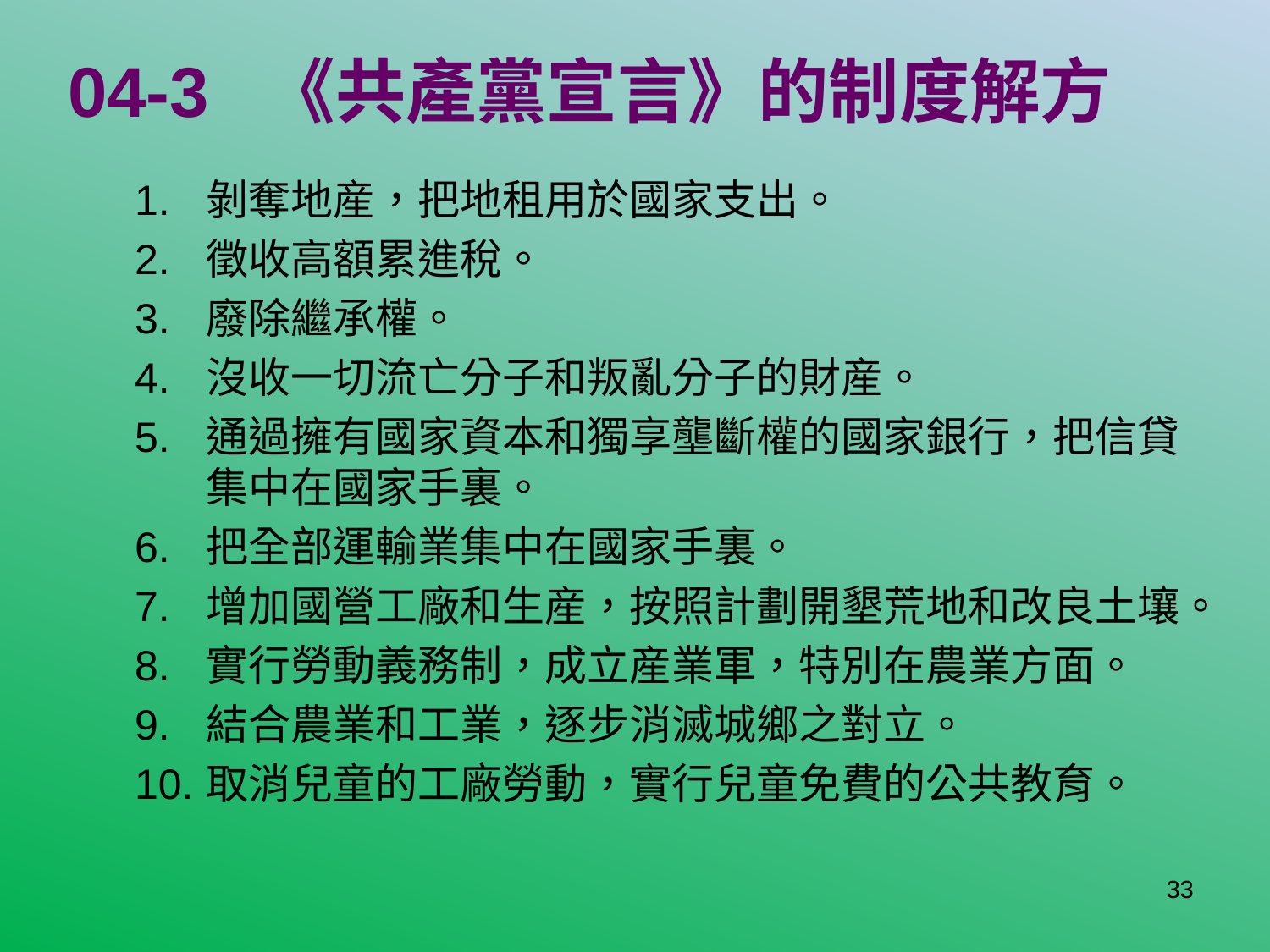

# 04-3  《共產黨宣言》的制度解方
剝奪地産，把地租用於國家支出。
徵收高額累進稅。
廢除繼承權。
沒收一切流亡分子和叛亂分子的財産。
通過擁有國家資本和獨享壟斷權的國家銀行，把信貸集中在國家手裏。
把全部運輸業集中在國家手裏。
增加國營工廠和生産，按照計劃開墾荒地和改良土壤。
實行勞動義務制，成立産業軍，特別在農業方面。
結合農業和工業，逐步消滅城鄉之對立。
取消兒童的工廠勞動，實行兒童免費的公共教育。
33